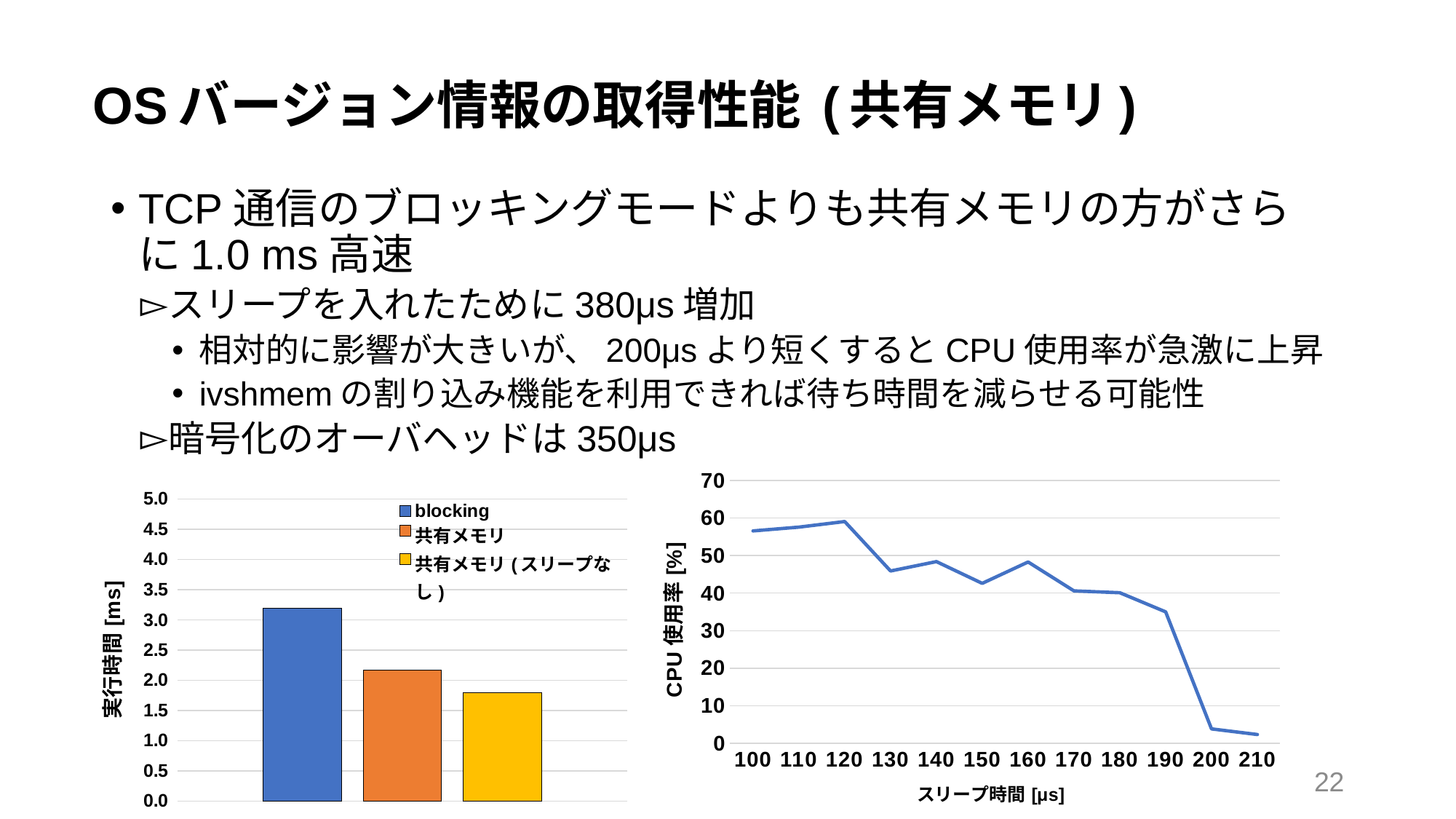

# OSバージョン情報の取得性能 (共有メモリ)
TCP通信のブロッキングモードよりも共有メモリの方がさらに1.0 ms高速
スリープを入れたために380μs増加
相対的に影響が大きいが、200μsより短くするとCPU使用率が急激に上昇
ivshmemの割り込み機能を利用できれば待ち時間を減らせる可能性
暗号化のオーバヘッドは350μs

### Chart

| Category |  |
|---|---|
| 100 | 56.6 |
| 110 | 57.6 |
| 120 | 59.1 |
| 130 | 45.9 |
| 140 | 48.4 |
| 150 | 42.6 |
| 160 | 48.3 |
| 170 | 40.6 |
| 180 | 40.1 |
| 190 | 35.0 |
| 200 | 3.8 |
| 210 | 2.3 |

### Chart

| Category |  |  |  |
|---|---|---|---|
22